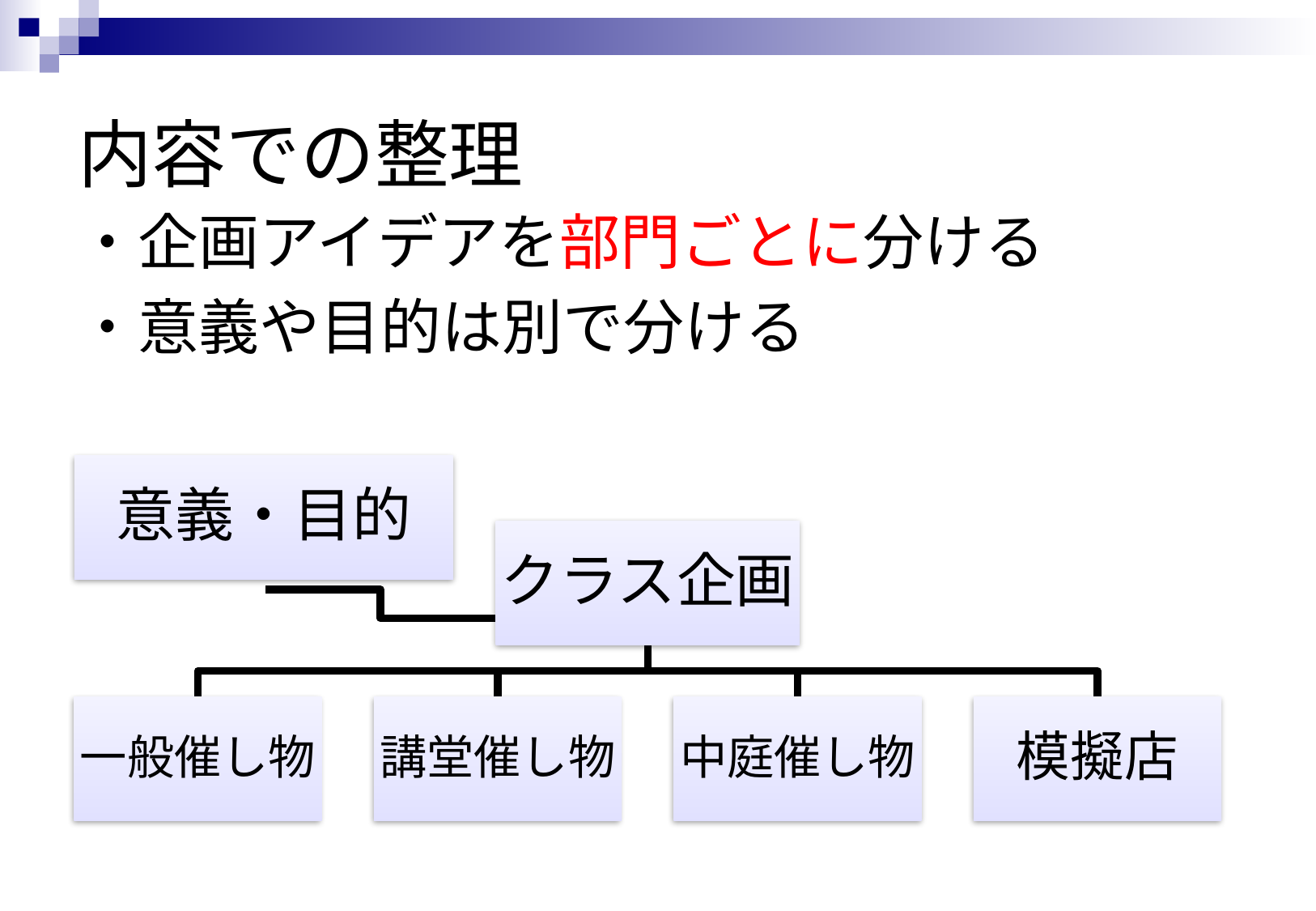

# 内容での整理
・企画アイデアを部門ごとに分ける
・意義や目的は別で分ける
意義・目的
クラス企画
一般催し物
講堂催し物
中庭催し物
模擬店